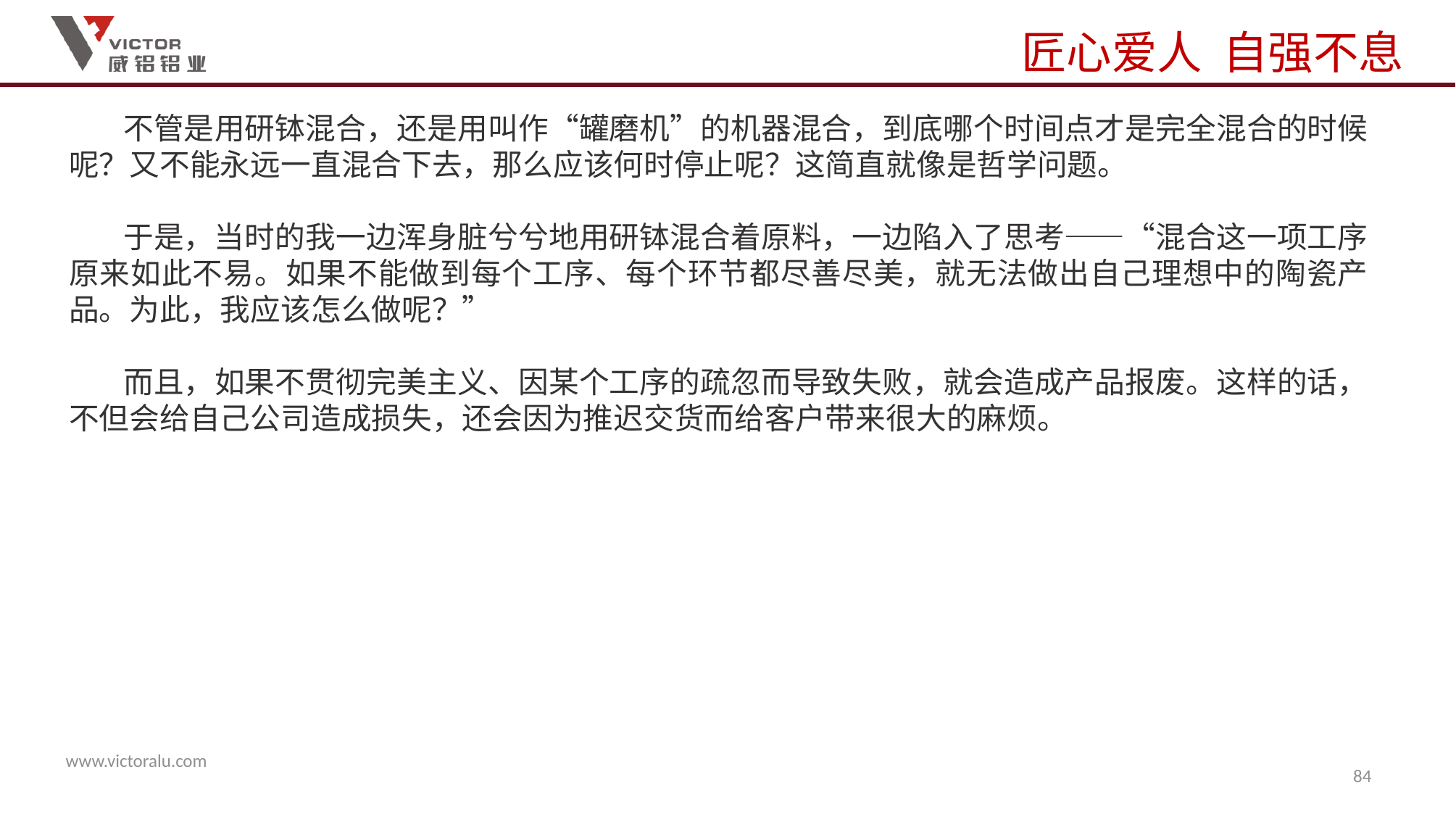

不管是用研钵混合，还是用叫作“罐磨机”的机器混合，到底哪个时间点才是完全混合的时候呢？又不能永远一直混合下去，那么应该何时停止呢？这简直就像是哲学问题。

于是，当时的我一边浑身脏兮兮地用研钵混合着原料，一边陷入了思考——“混合这一项工序原来如此不易。如果不能做到每个工序、每个环节都尽善尽美，就无法做出自己理想中的陶瓷产品。为此，我应该怎么做呢？”

而且，如果不贯彻完美主义、因某个工序的疏忽而导致失败，就会造成产品报废。这样的话，不但会给自己公司造成损失，还会因为推迟交货而给客户带来很大的麻烦。
84